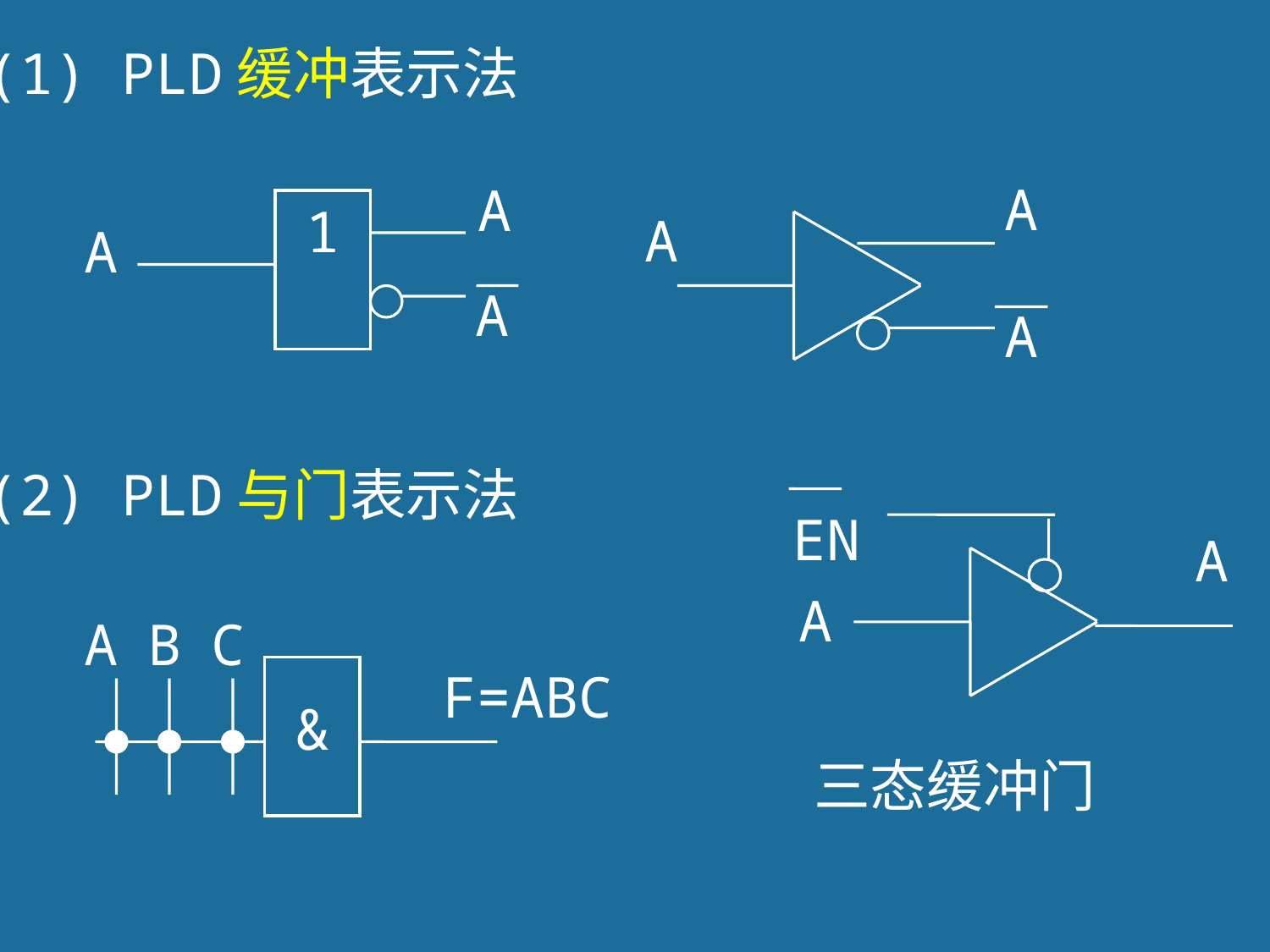

(1) PLD缓冲表示法
A
A

1
A
A

A

A

(2) PLD与门表示法

EN

A

A

A
B
C
F=ABC

&

三态缓冲门
7